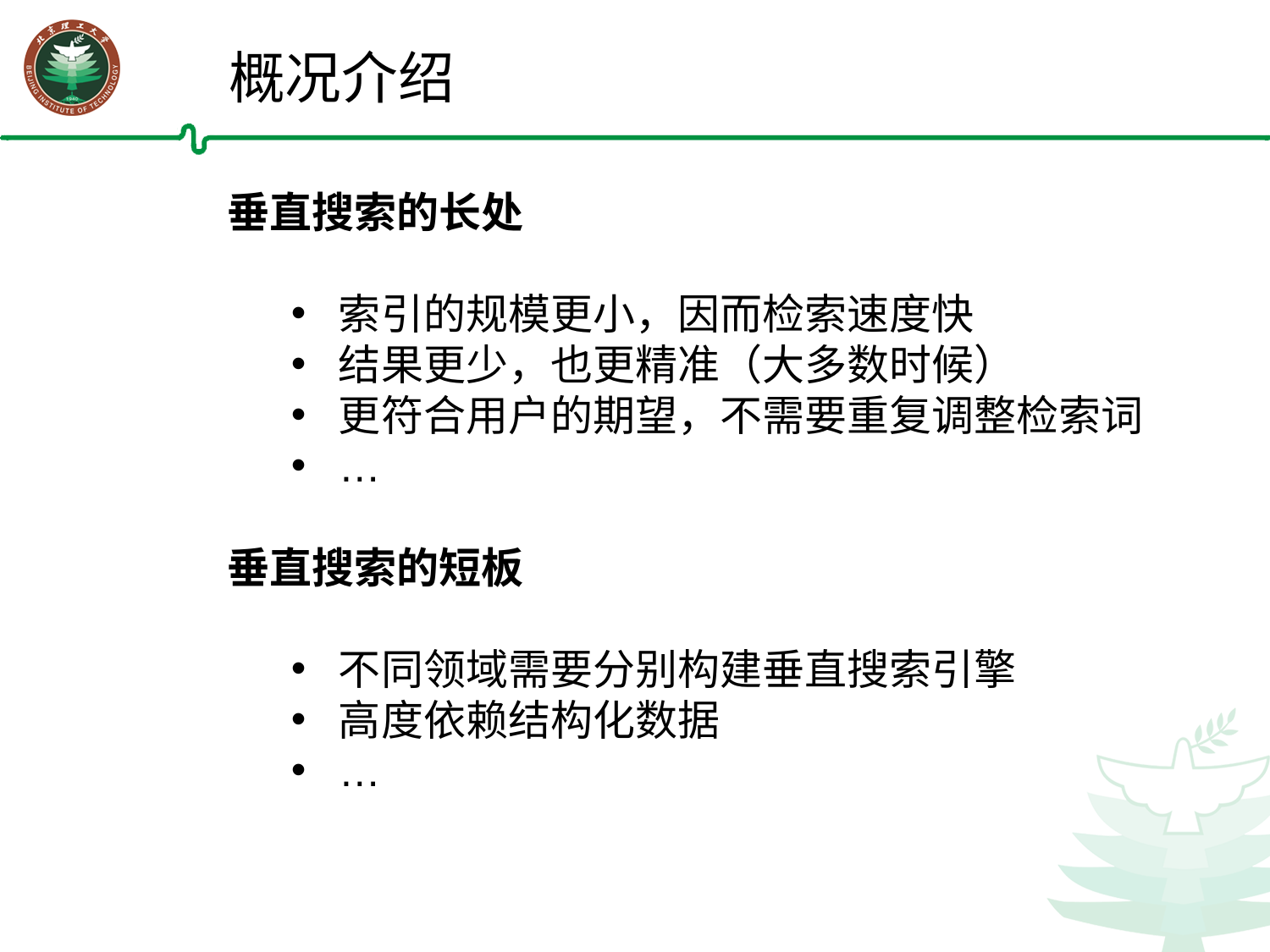

概况介绍
垂直搜索的长处

索引的规模更小，因而检索速度快
结果更少，也更精准（大多数时候）
更符合用户的期望，不需要重复调整检索词
…

垂直搜索的短板

不同领域需要分别构建垂直搜索引擎
高度依赖结构化数据
…